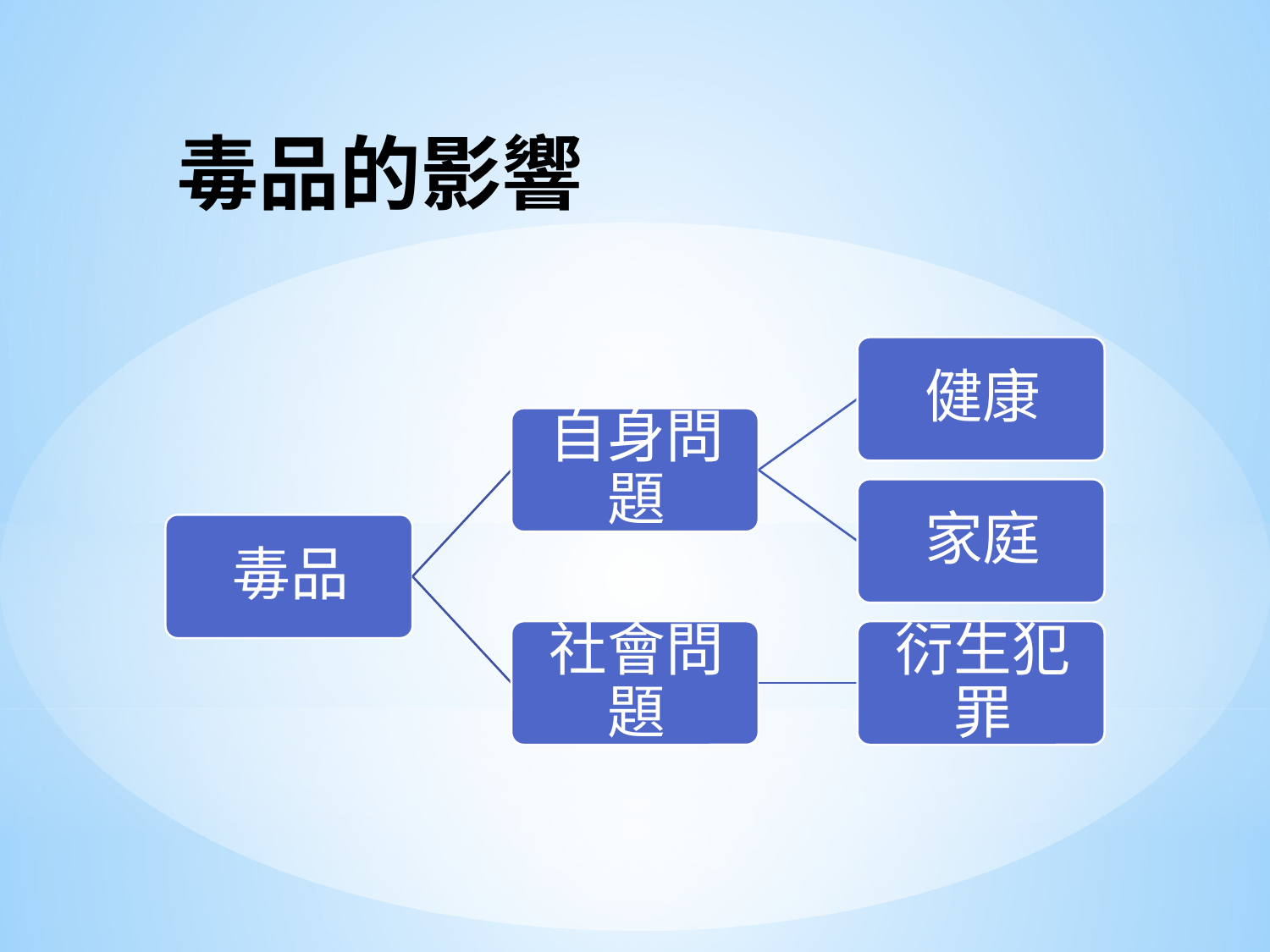

# 毒品的影響
毒品

自身問題

健康

家庭

社會問題

衍生犯罪